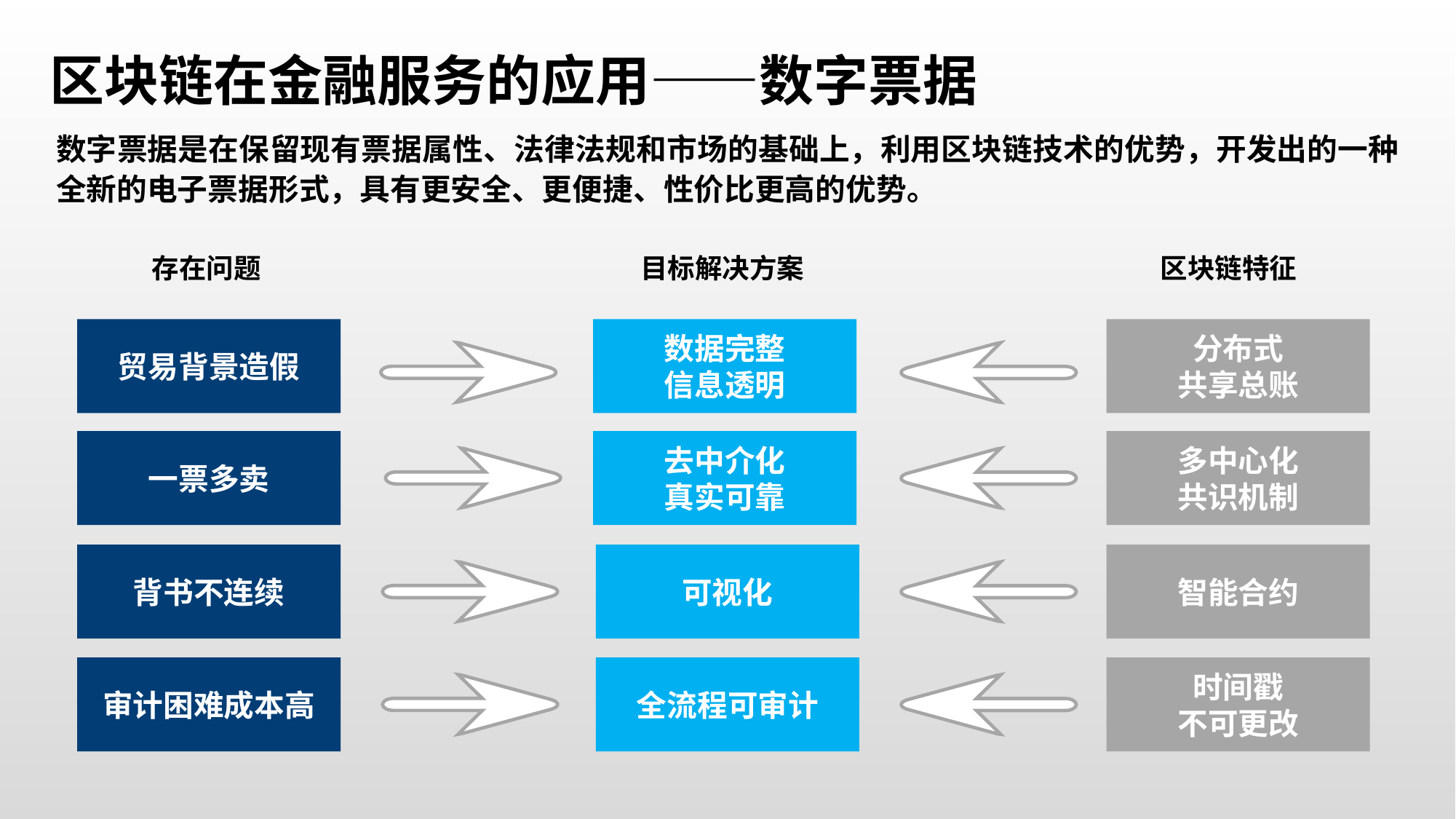

区块链在金融服务的应用——数字票据
数字票据是在保留现有票据属性、法律法规和市场的基础上，利用区块链技术的优势，开发出的一种全新的电子票据形式，具有更安全、更便捷、性价比更高的优势。
存在问题
目标解决方案
区块链特征
贸易背景造假
数据完整
信息透明
分布式
共享总账

一票多卖
去中介化
真实可靠
多中心化
共识机制

背书不连续
可视化
智能合约

审计困难成本高
全流程可审计
时间戳
不可更改